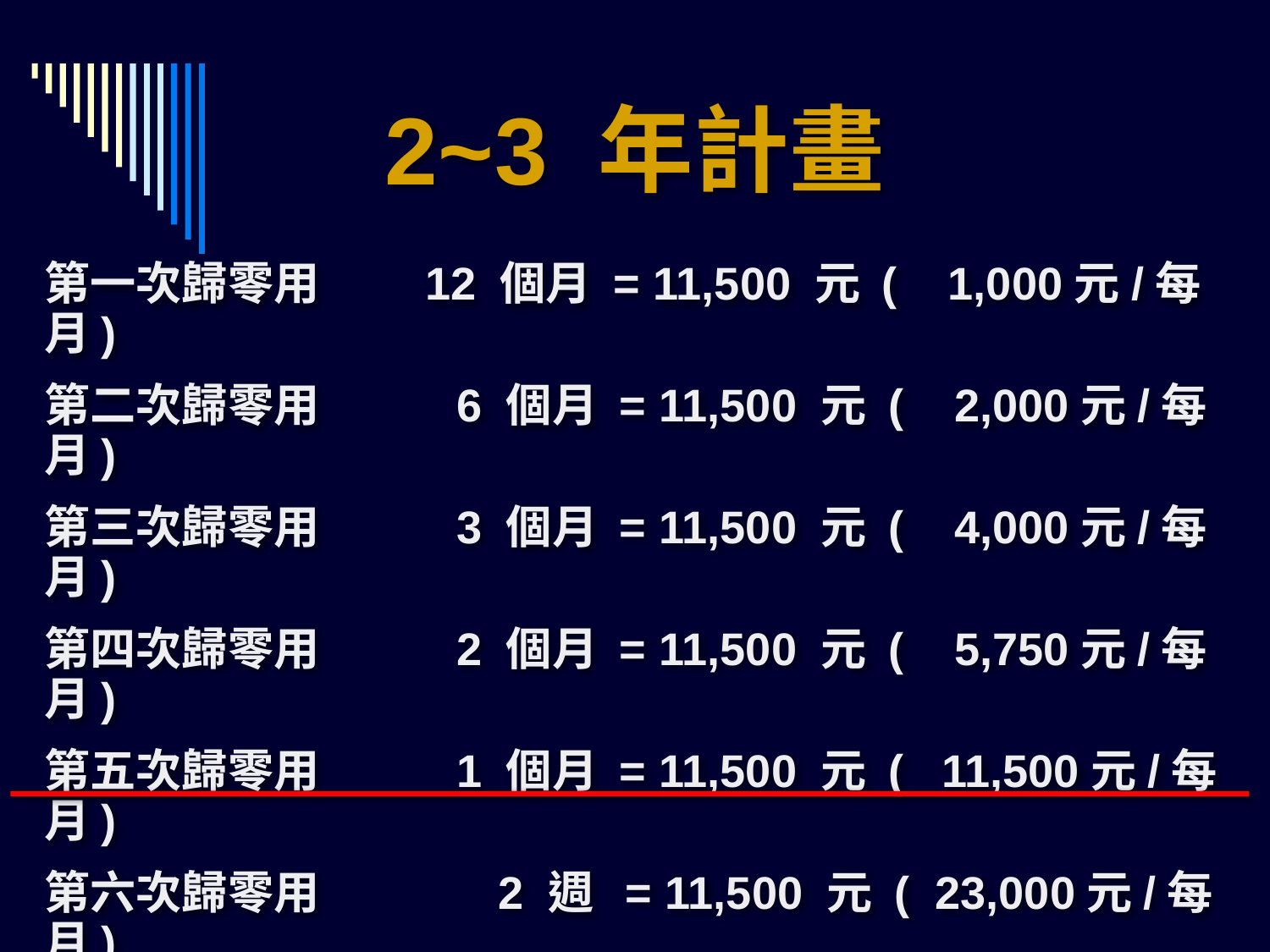

2~3 年計畫
第一次歸零用	12 個月 = 11,500 元 (    1,000元/每月)
第二次歸零用	  6 個月 = 11,500 元 (    2,000元/每月)
第三次歸零用	  3 個月 = 11,500 元 (    4,000元/每月)
第四次歸零用	  2 個月 = 11,500 元 (    5,750元/每月)
第五次歸零用	  1 個月 = 11,500 元 (   11,500元/每月)
第六次歸零用	      2 週  = 11,500 元 (  23,000元/每月)
第七次歸零用	      1 週 = 11,500 元  (  46,000元/每月)
			            25 個月